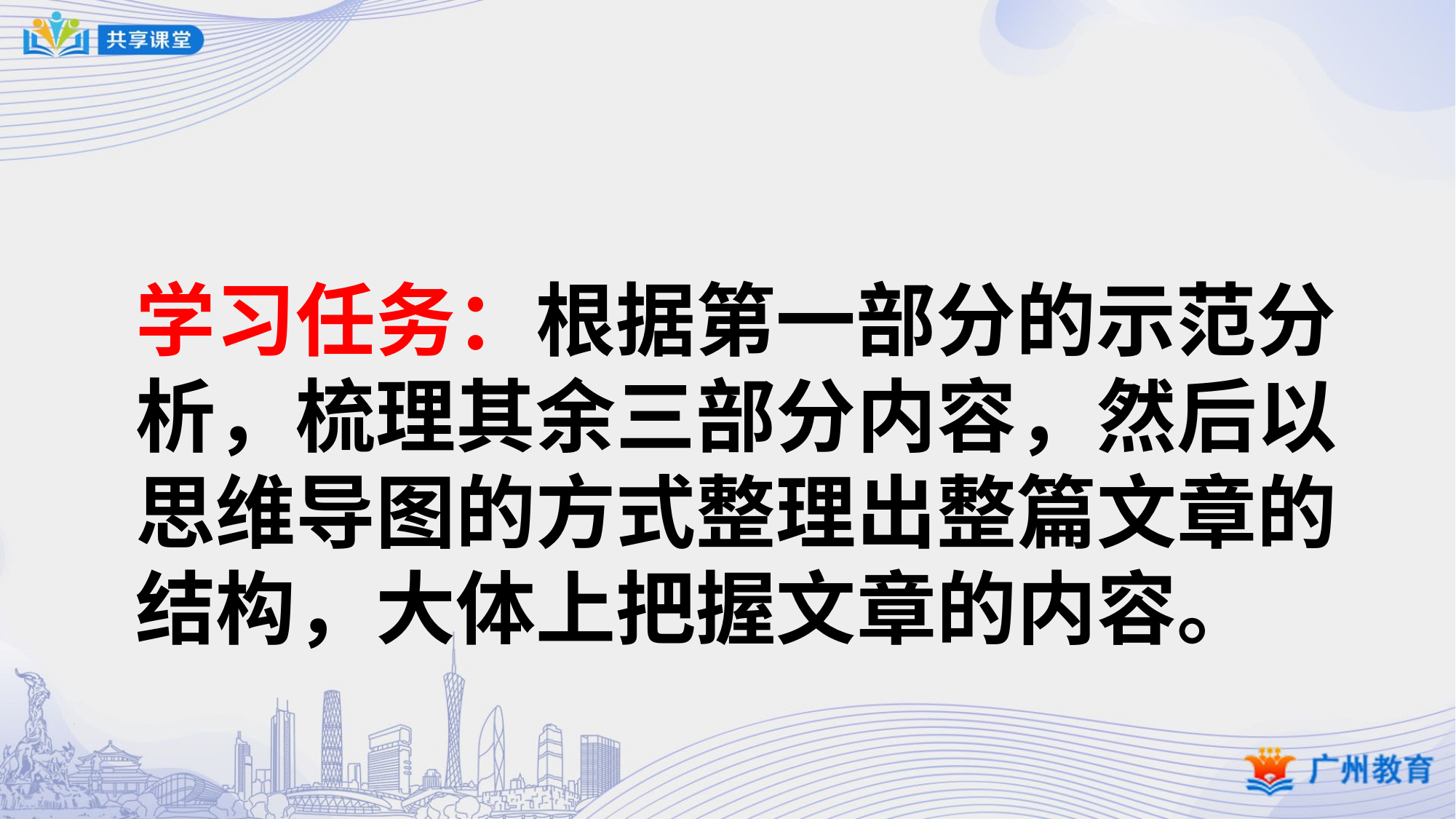

# 学习任务：根据第一部分的示范分析，梳理其余三部分内容，然后以思维导图的方式整理出整篇文章的结构，大体上把握文章的内容。